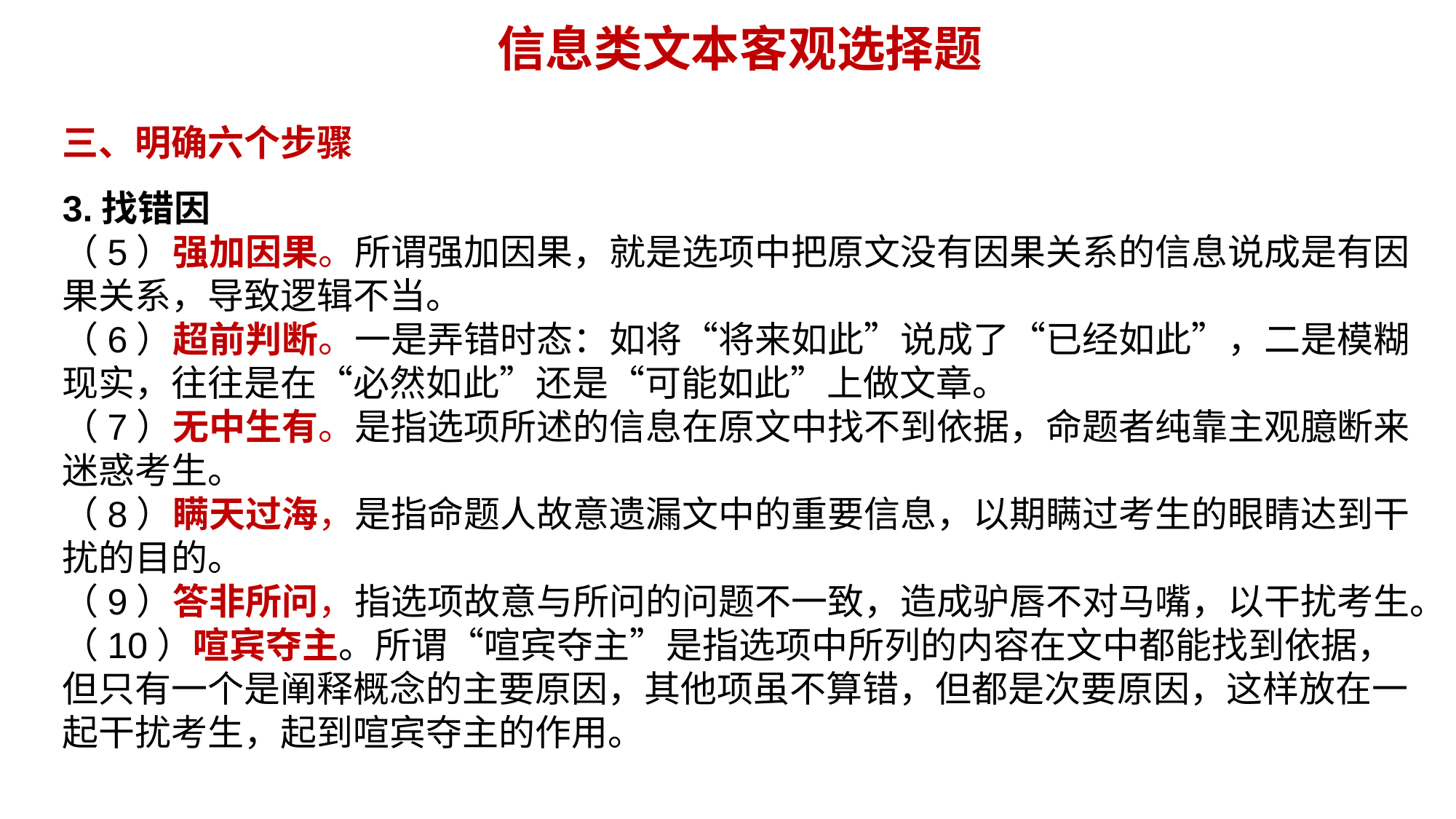

信息类文本客观选择题
三、明确六个步骤
3.找错因
（5）强加因果。所谓强加因果，就是选项中把原文没有因果关系的信息说成是有因果关系，导致逻辑不当。
（6）超前判断。一是弄错时态：如将“将来如此”说成了“已经如此”，二是模糊现实，往往是在“必然如此”还是“可能如此”上做文章。
（7）无中生有。是指选项所述的信息在原文中找不到依据，命题者纯靠主观臆断来迷惑考生。
（8）瞒天过海，是指命题人故意遗漏文中的重要信息，以期瞒过考生的眼睛达到干扰的目的。
（9）答非所问，指选项故意与所问的问题不一致，造成驴唇不对马嘴，以干扰考生。
（10）喧宾夺主。所谓“喧宾夺主”是指选项中所列的内容在文中都能找到依据，但只有一个是阐释概念的主要原因，其他项虽不算错，但都是次要原因，这样放在一起干扰考生，起到喧宾夺主的作用。